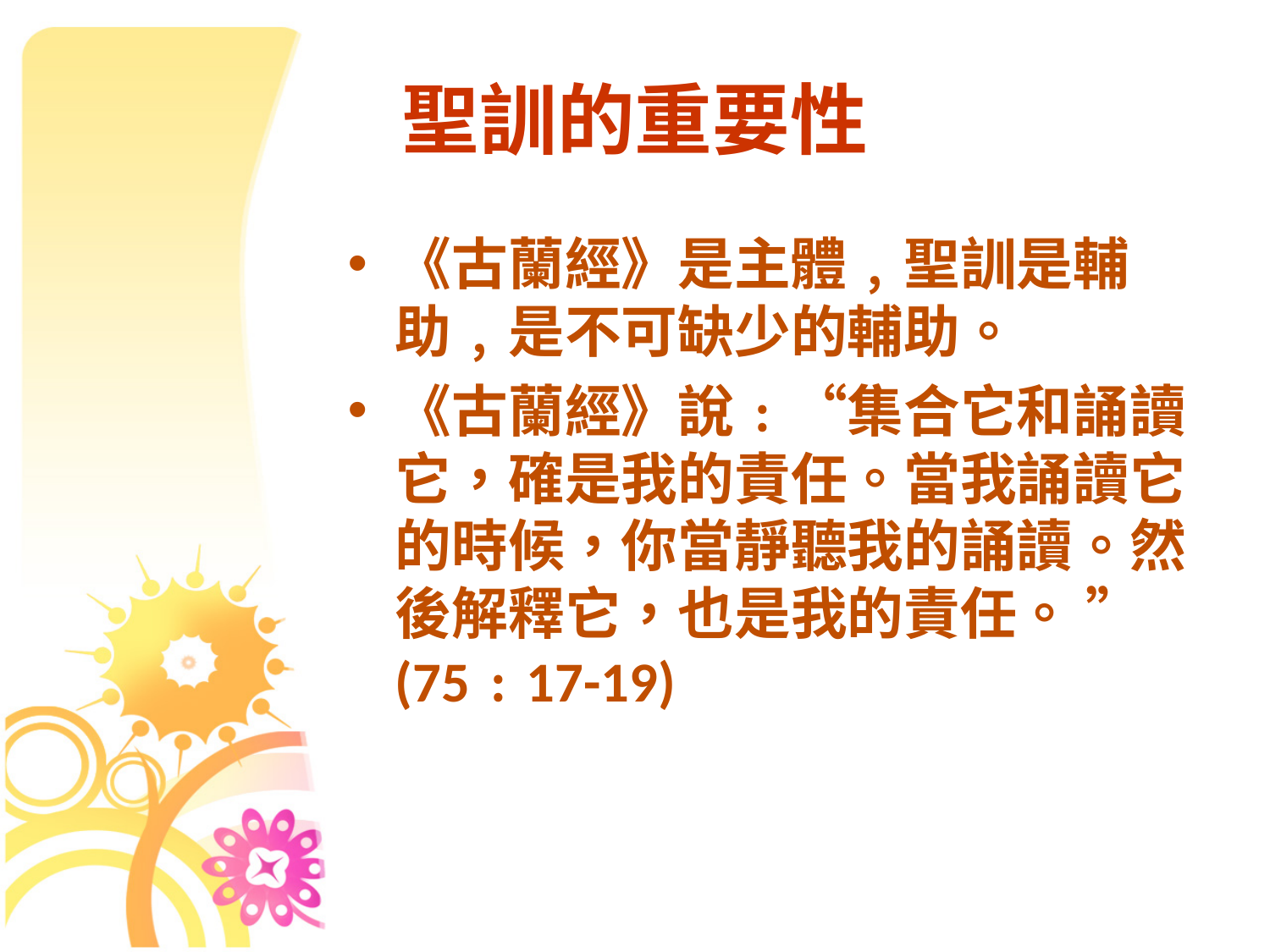

# 聖訓的重要性
《古蘭經》是主體﹐聖訓是輔助﹐是不可缺少的輔助。
《古蘭經》說﹕“集合它和誦讀它，確是我的責任。當我誦讀它的時候，你當靜聽我的誦讀。然後解釋它，也是我的責任。 ” (75﹕17-19)